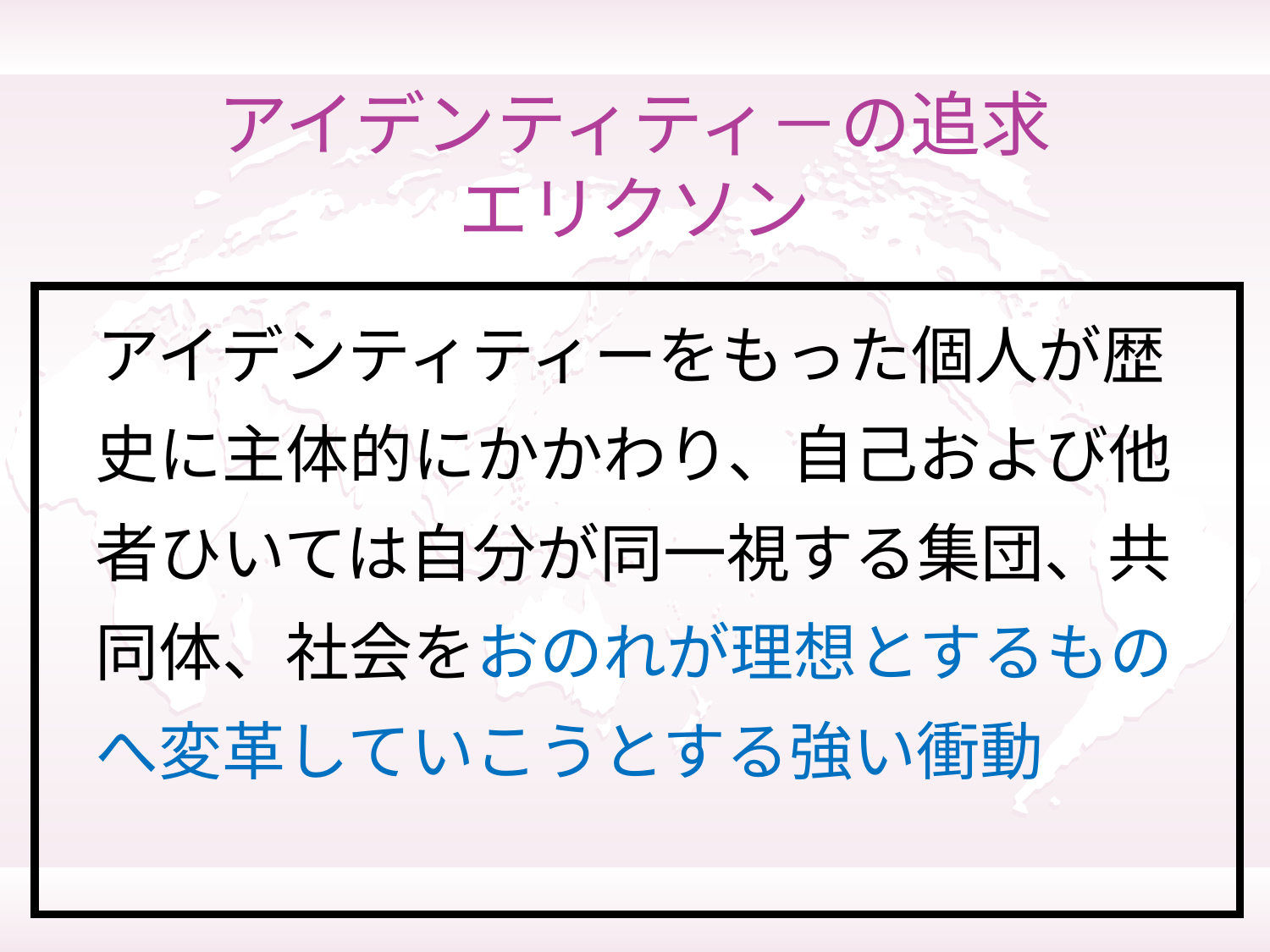

# アイデンティティ－の追求 エリクソン
　アイデンティティーをもった個人が歴史に主体的にかかわり、自己および他者ひいては自分が同一視する集団、共同体、社会をおのれが理想とするものへ変革していこうとする強い衝動